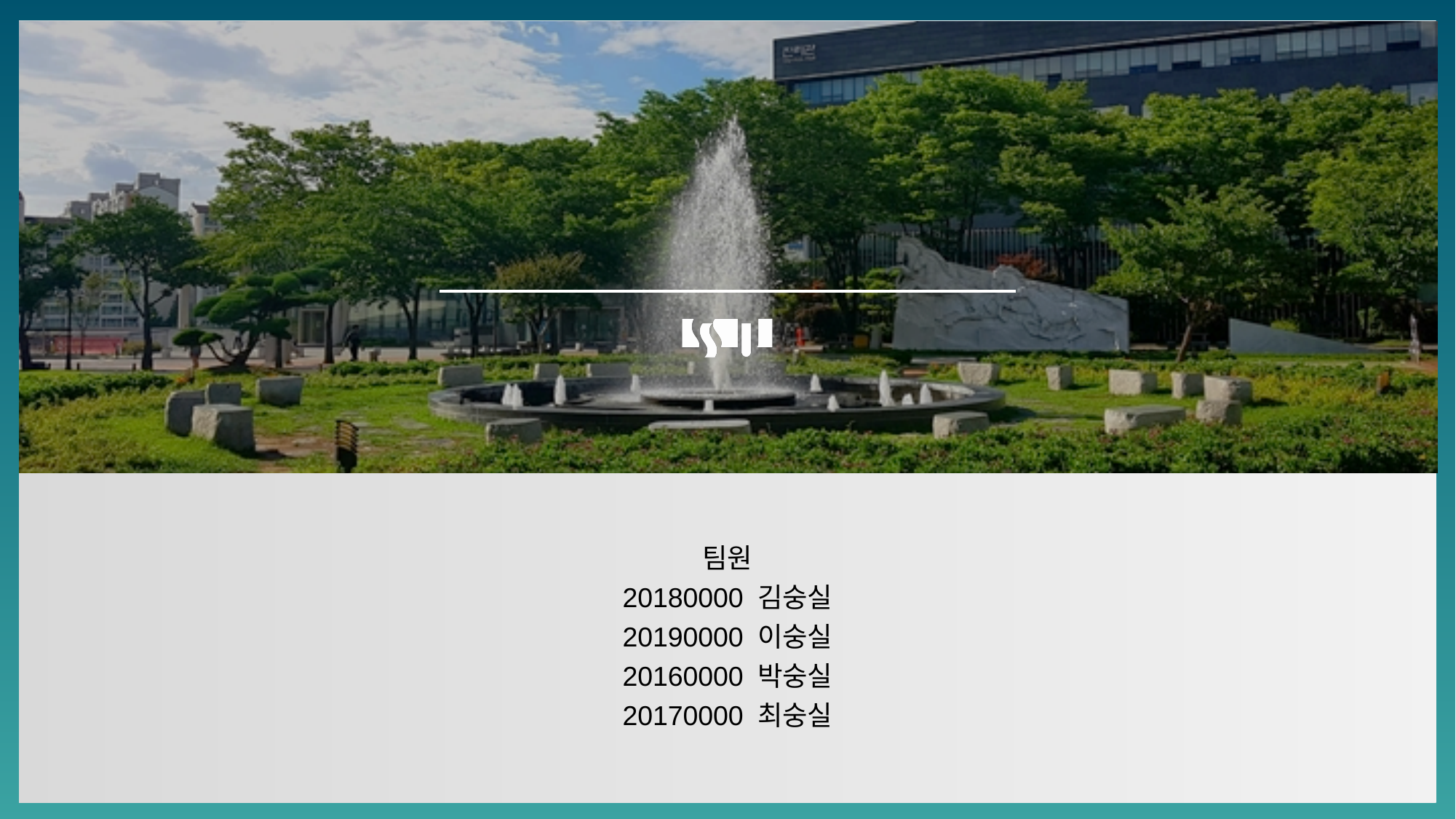

#
팀원
20180000 김숭실
20190000 이숭실
20160000 박숭실
20170000 최숭실